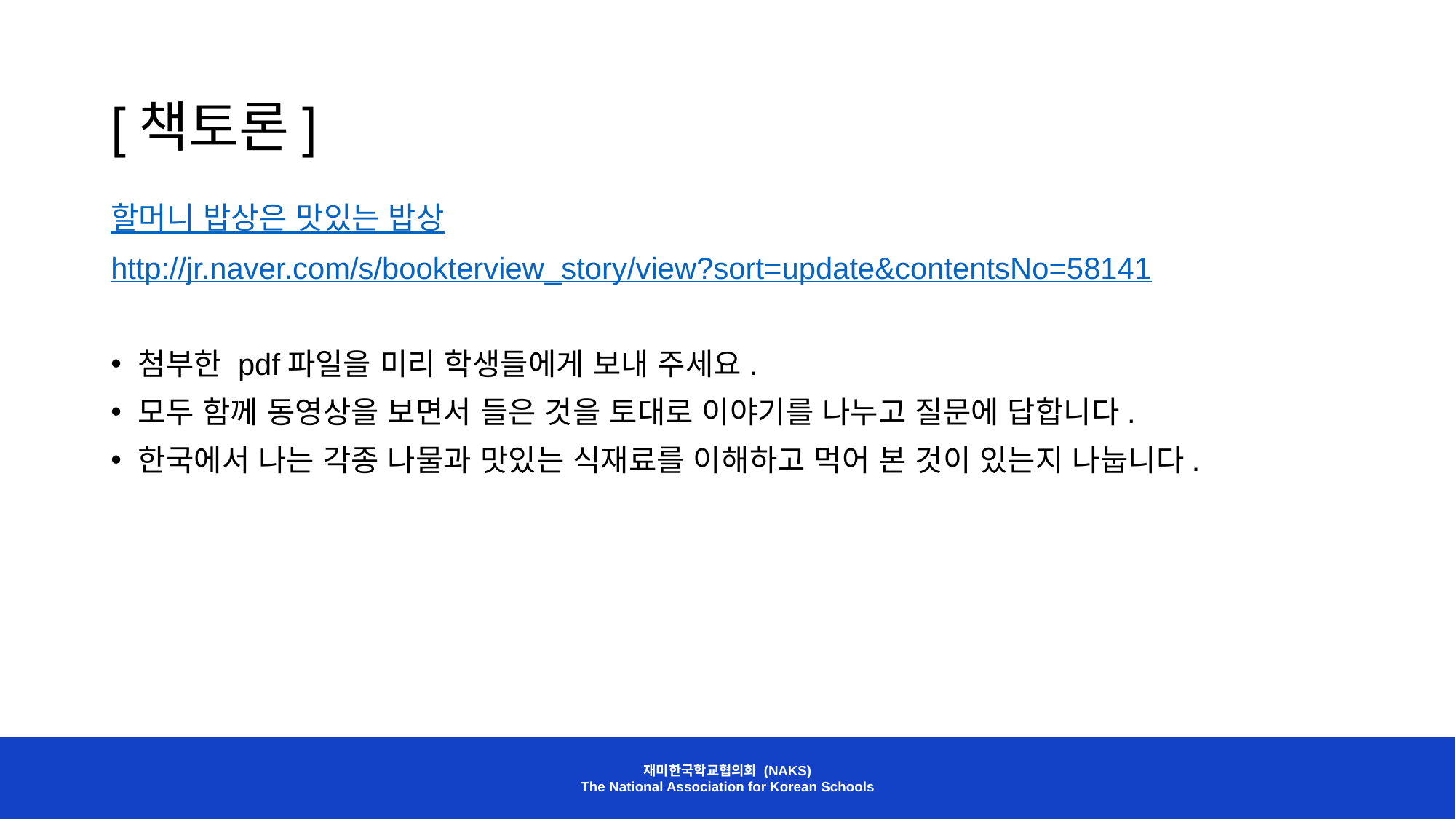

# [책토론]
할머니 밥상은 맛있는 밥상
http://jr.naver.com/s/bookterview_story/view?sort=update&contentsNo=58141

첨부한 pdf파일을 미리 학생들에게 보내 주세요.
모두 함께 동영상을 보면서 들은 것을 토대로 이야기를 나누고 질문에 답합니다.
한국에서 나는 각종 나물과 맛있는 식재료를 이해하고 먹어 본 것이 있는지 나눕니다.